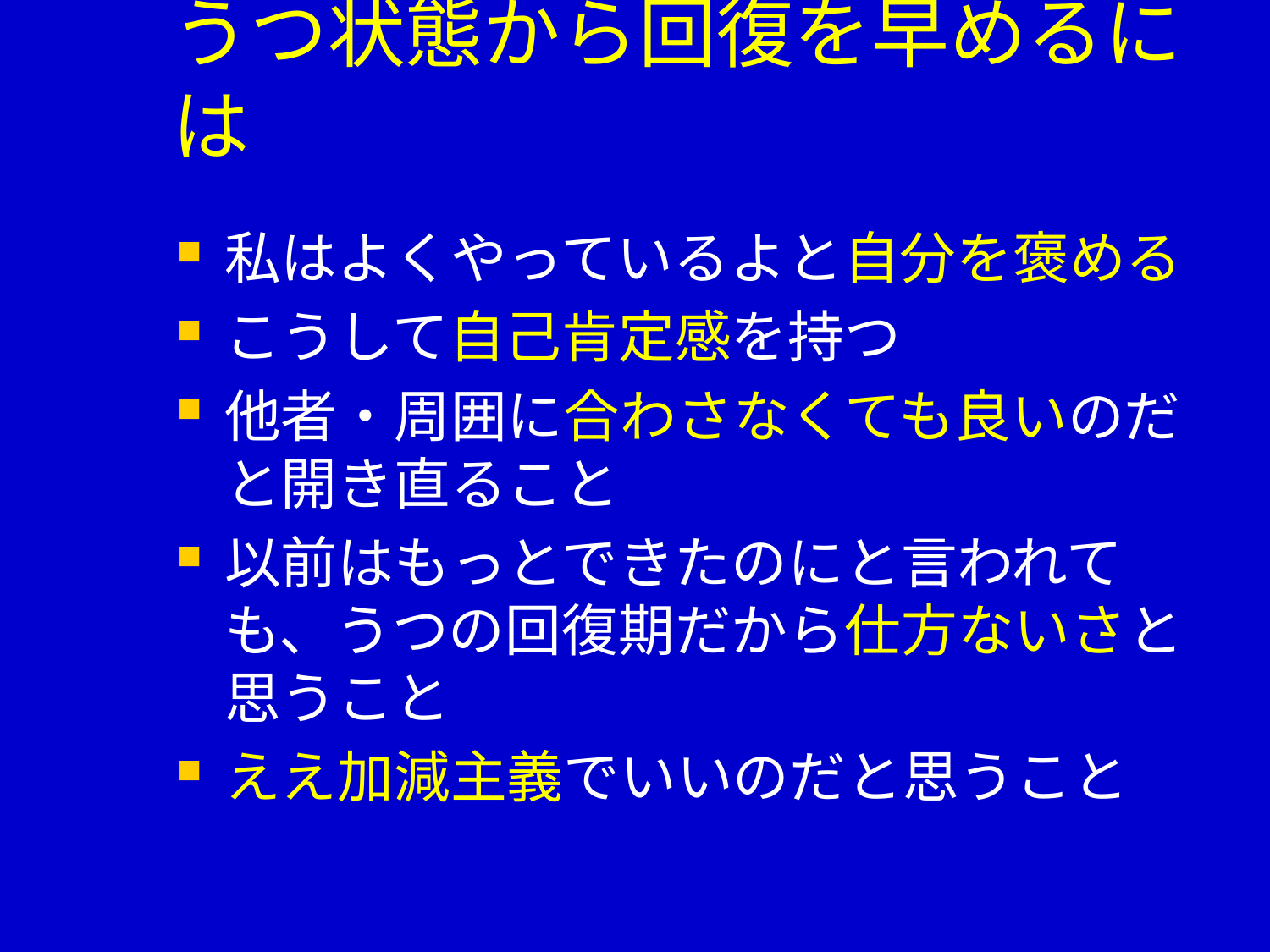

# うつ状態から回復を早めるには
私はよくやっているよと自分を褒める
こうして自己肯定感を持つ
他者・周囲に合わさなくても良いのだと開き直ること
以前はもっとできたのにと言われても、うつの回復期だから仕方ないさと思うこと
ええ加減主義でいいのだと思うこと